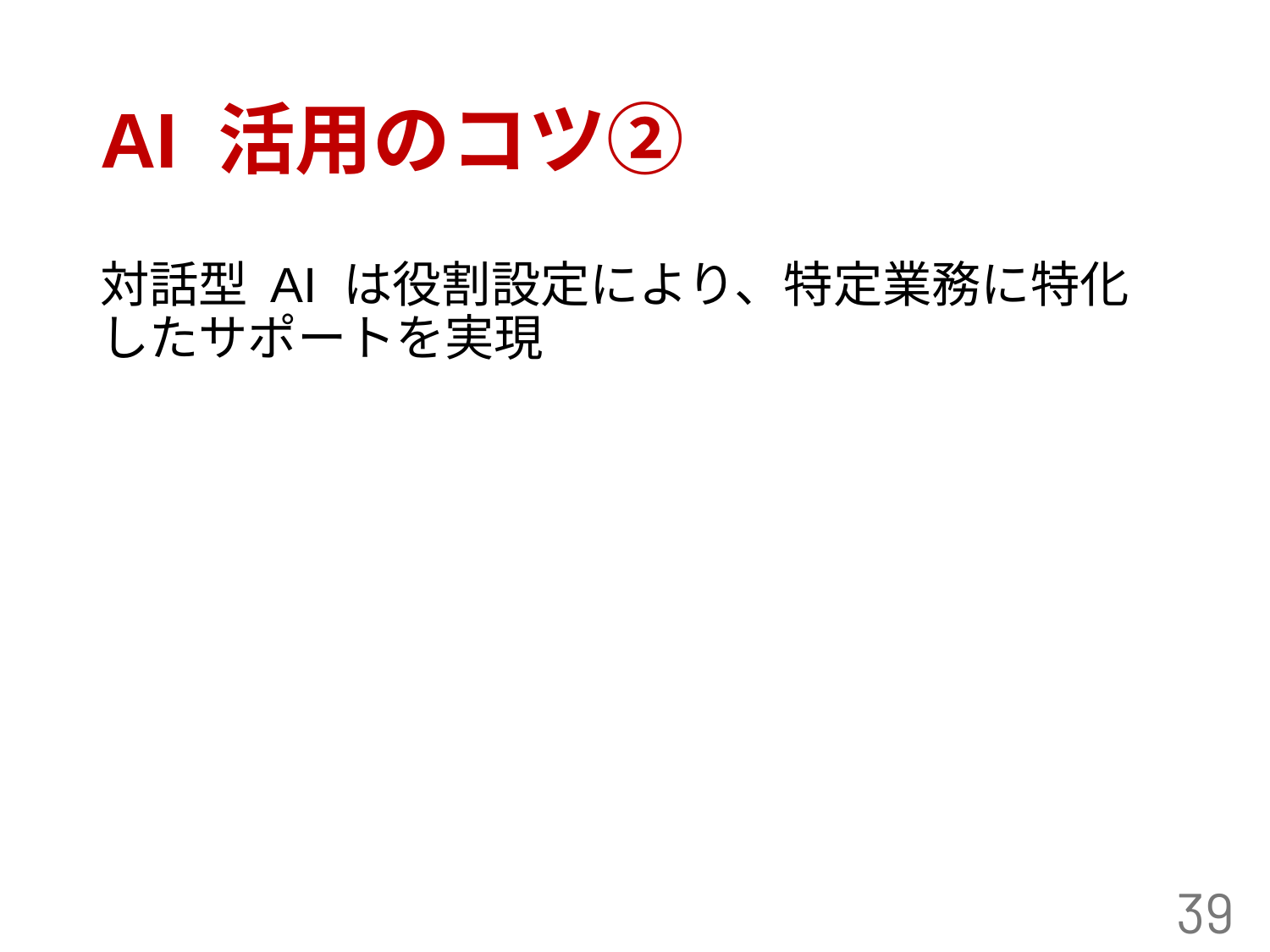

# AI 活用のコツ②
対話型 AI は役割設定により、特定業務に特化したサポートを実現
39